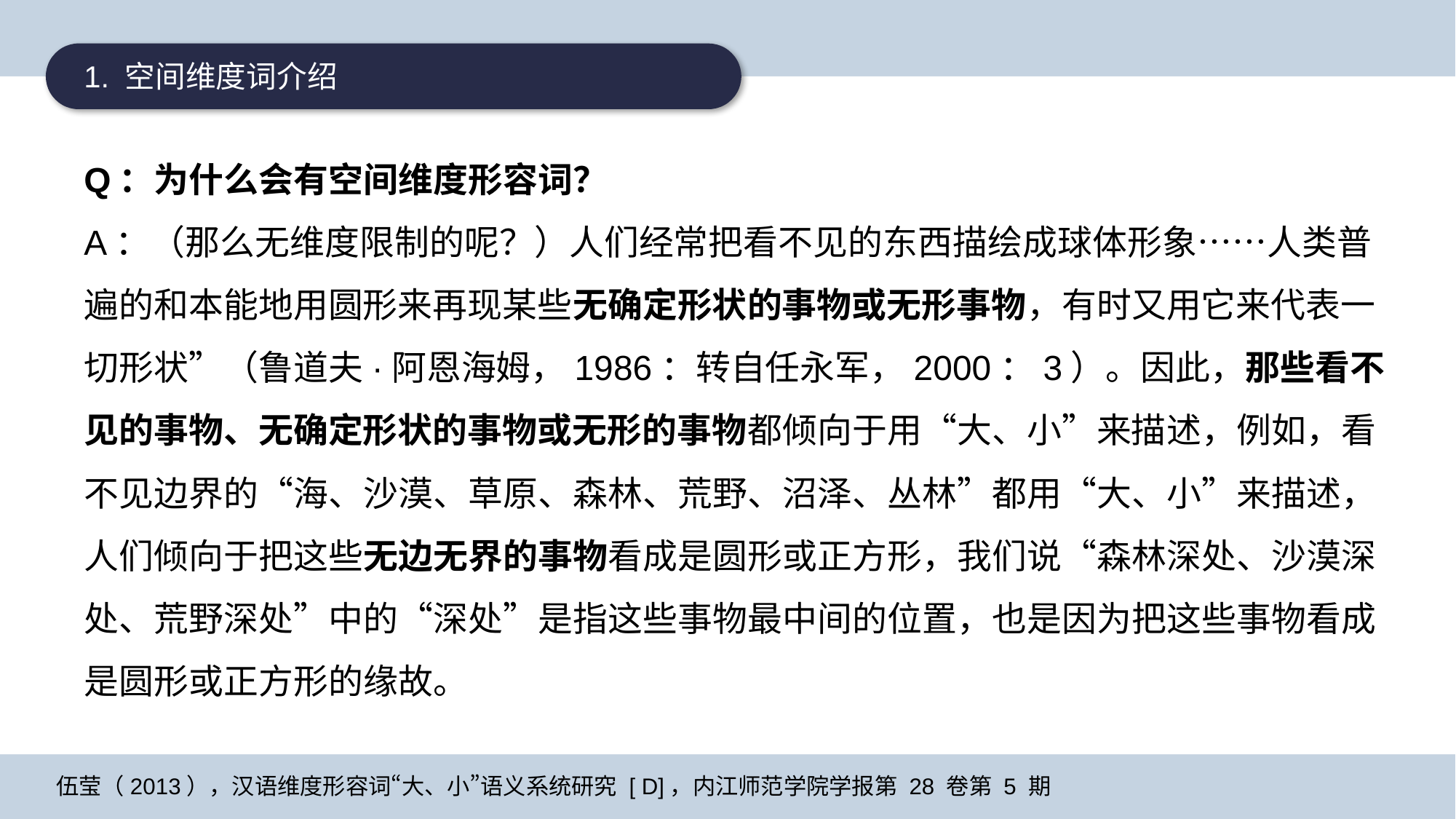

1. 空间维度词介绍

Q：为什么会有空间维度形容词？
A：（那么无维度限制的呢？）人们经常把看不见的东西描绘成球体形象……人类普遍的和本能地用圆形来再现某些无确定形状的事物或无形事物，有时又用它来代表一切形状”（鲁道夫·阿恩海姆，1986：转自任永军，2000：3）。因此，那些看不见的事物、无确定形状的事物或无形的事物都倾向于用“大、小”来描述，例如，看不见边界的“海、沙漠、草原、森林、荒野、沼泽、丛林”都用“大、小”来描述，人们倾向于把这些无边无界的事物看成是圆形或正方形，我们说“森林深处、沙漠深处、荒野深处”中的“深处”是指这些事物最中间的位置，也是因为把这些事物看成是圆形或正方形的缘故。
伍莹（2013），汉语维度形容词“大、小”语义系统研究 [ D]，内江师范学院学报第 28 卷第 5 期